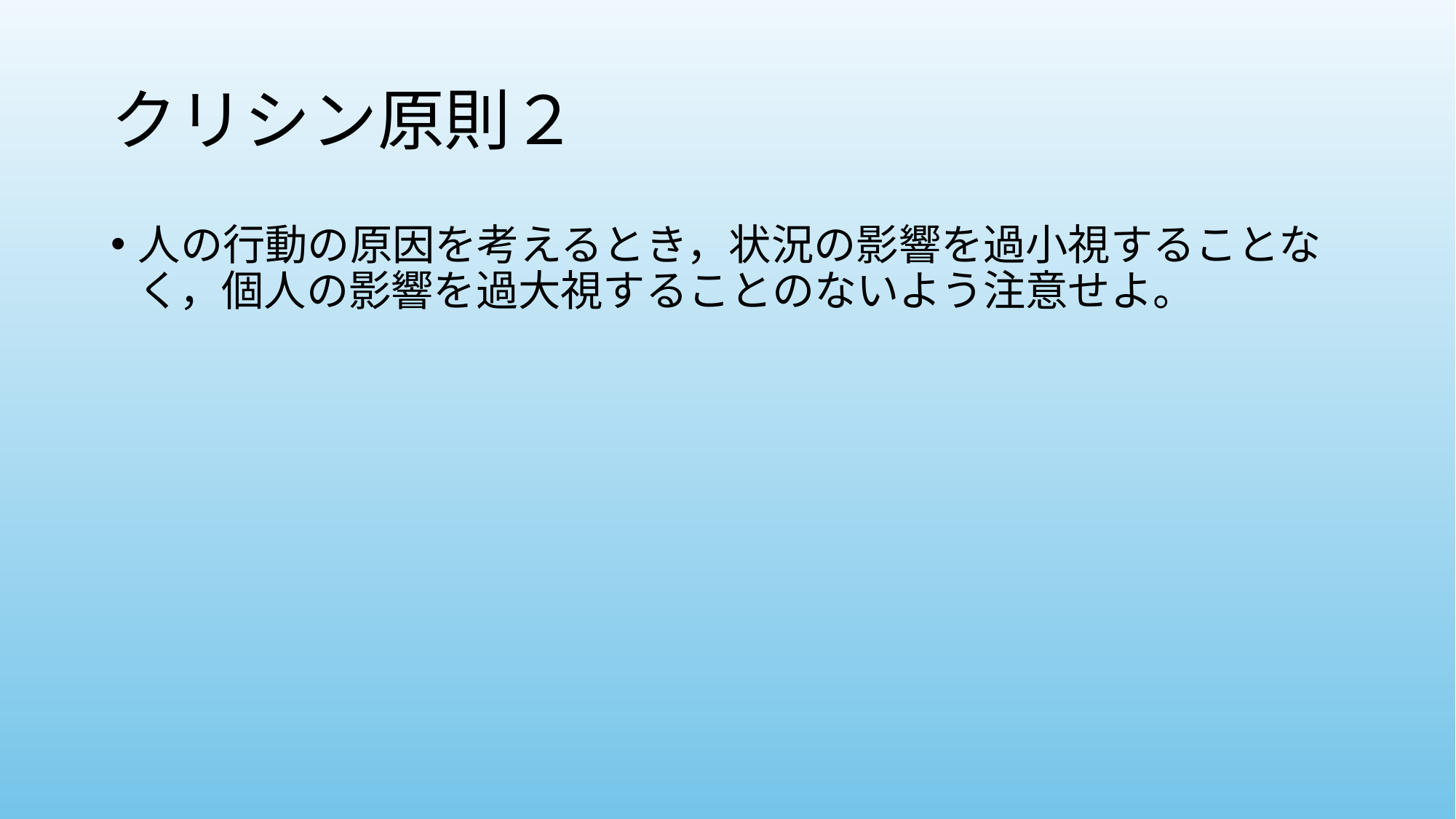

# クリシン原則２
人の行動の原因を考えるとき，状況の影響を過小視することなく，個人の影響を過大視することのないよう注意せよ。